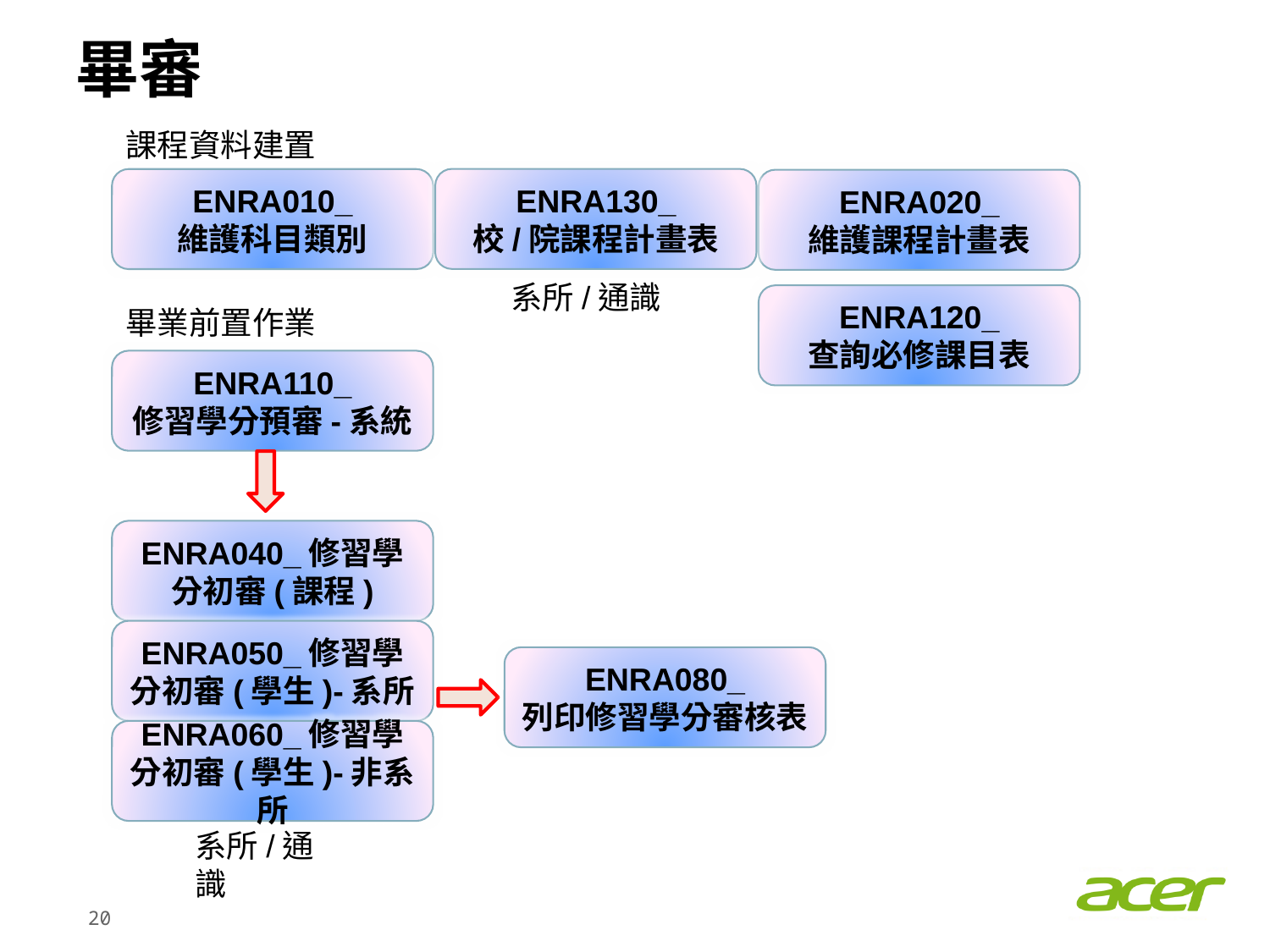

# 畢審
課程資料建置
ENRA130_
校/院課程計畫表
ENRA010_
維護科目類別
ENRA020_
維護課程計畫表
系所/通識
ENRA120_
查詢必修課目表
畢業前置作業
ENRA110_
修習學分預審-系統

ENRA040_修習學分初審(課程)
ENRA050_修習學分初審(學生)-系所
ENRA080_
列印修習學分審核表

ENRA060_修習學分初審(學生)-非系所
系所/通識
20